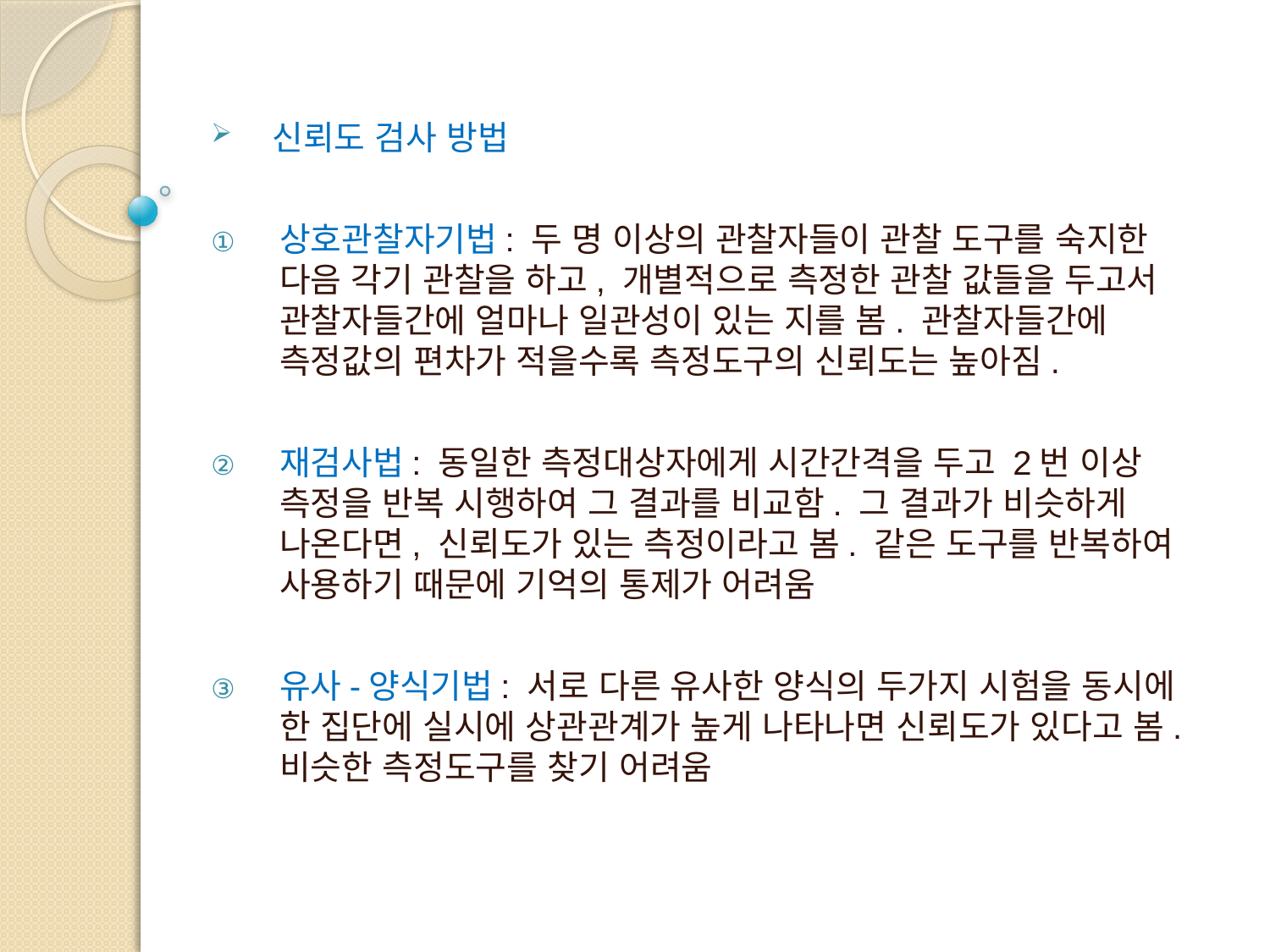

신뢰도 검사 방법

상호관찰자기법: 두 명 이상의 관찰자들이 관찰 도구를 숙지한 다음 각기 관찰을 하고, 개별적으로 측정한 관찰 값들을 두고서 관찰자들간에 얼마나 일관성이 있는 지를 봄. 관찰자들간에 측정값의 편차가 적을수록 측정도구의 신뢰도는 높아짐.

재검사법: 동일한 측정대상자에게 시간간격을 두고 2번 이상 측정을 반복 시행하여 그 결과를 비교함. 그 결과가 비슷하게 나온다면, 신뢰도가 있는 측정이라고 봄. 같은 도구를 반복하여 사용하기 때문에 기억의 통제가 어려움

유사-양식기법: 서로 다른 유사한 양식의 두가지 시험을 동시에 한 집단에 실시에 상관관계가 높게 나타나면 신뢰도가 있다고 봄. 비슷한 측정도구를 찾기 어려움